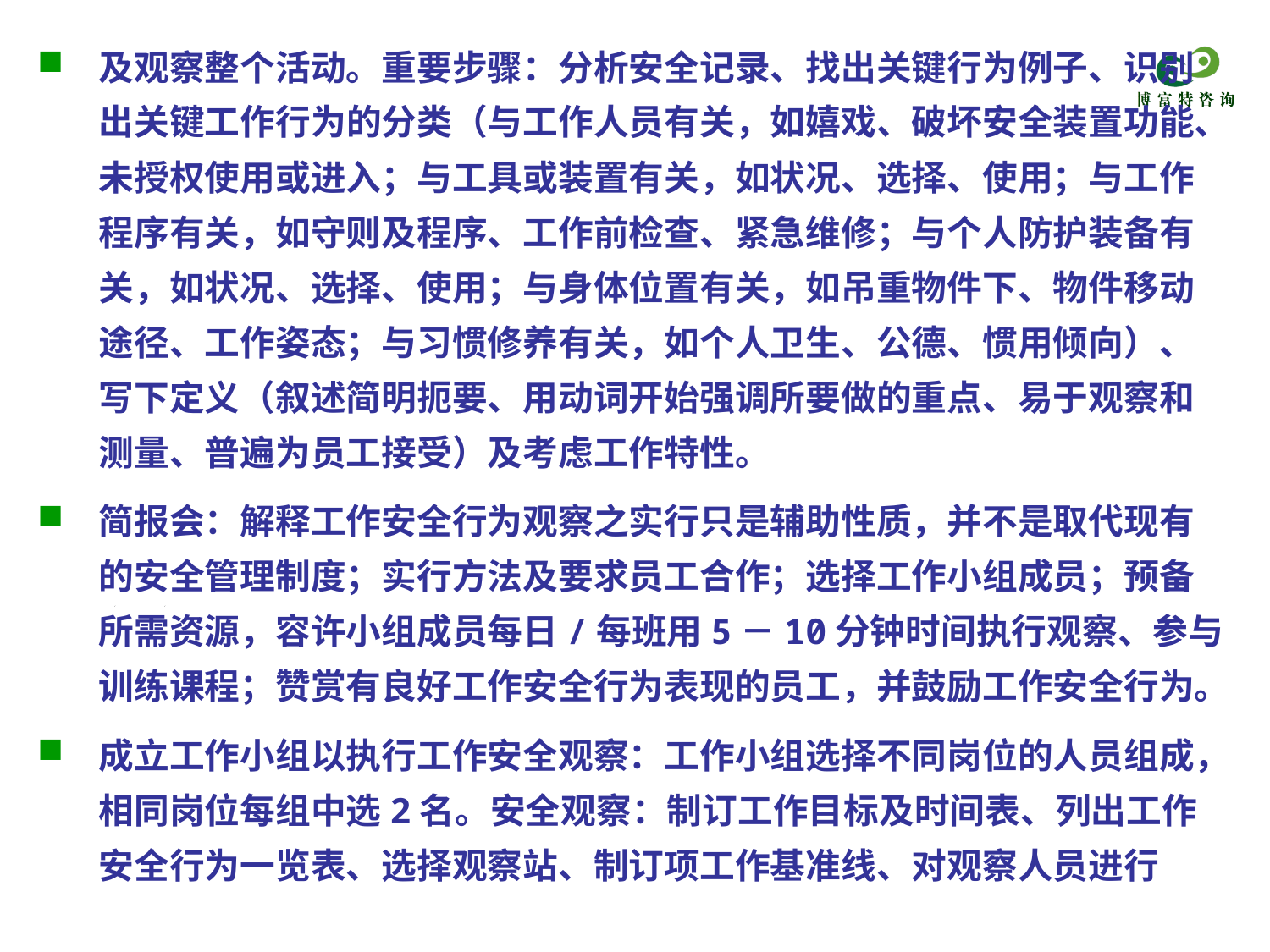

及观察整个活动。重要步骤：分析安全记录、找出关键行为例子、识别出关键工作行为的分类（与工作人员有关，如嬉戏、破坏安全装置功能、未授权使用或进入；与工具或装置有关，如状况、选择、使用；与工作程序有关，如守则及程序、工作前检查、紧急维修；与个人防护装备有关，如状况、选择、使用；与身体位置有关，如吊重物件下、物件移动途径、工作姿态；与习惯修养有关，如个人卫生、公德、惯用倾向）、写下定义（叙述简明扼要、用动词开始强调所要做的重点、易于观察和测量、普遍为员工接受）及考虑工作特性。
简报会：解释工作安全行为观察之实行只是辅助性质，并不是取代现有的安全管理制度；实行方法及要求员工合作；选择工作小组成员；预备所需资源，容许小组成员每日/每班用5－10分钟时间执行观察、参与训练课程；赞赏有良好工作安全行为表现的员工，并鼓励工作安全行为。
成立工作小组以执行工作安全观察：工作小组选择不同岗位的人员组成，相同岗位每组中选2名。安全观察：制订工作目标及时间表、列出工作安全行为一览表、选择观察站、制订项工作基准线、对观察人员进行